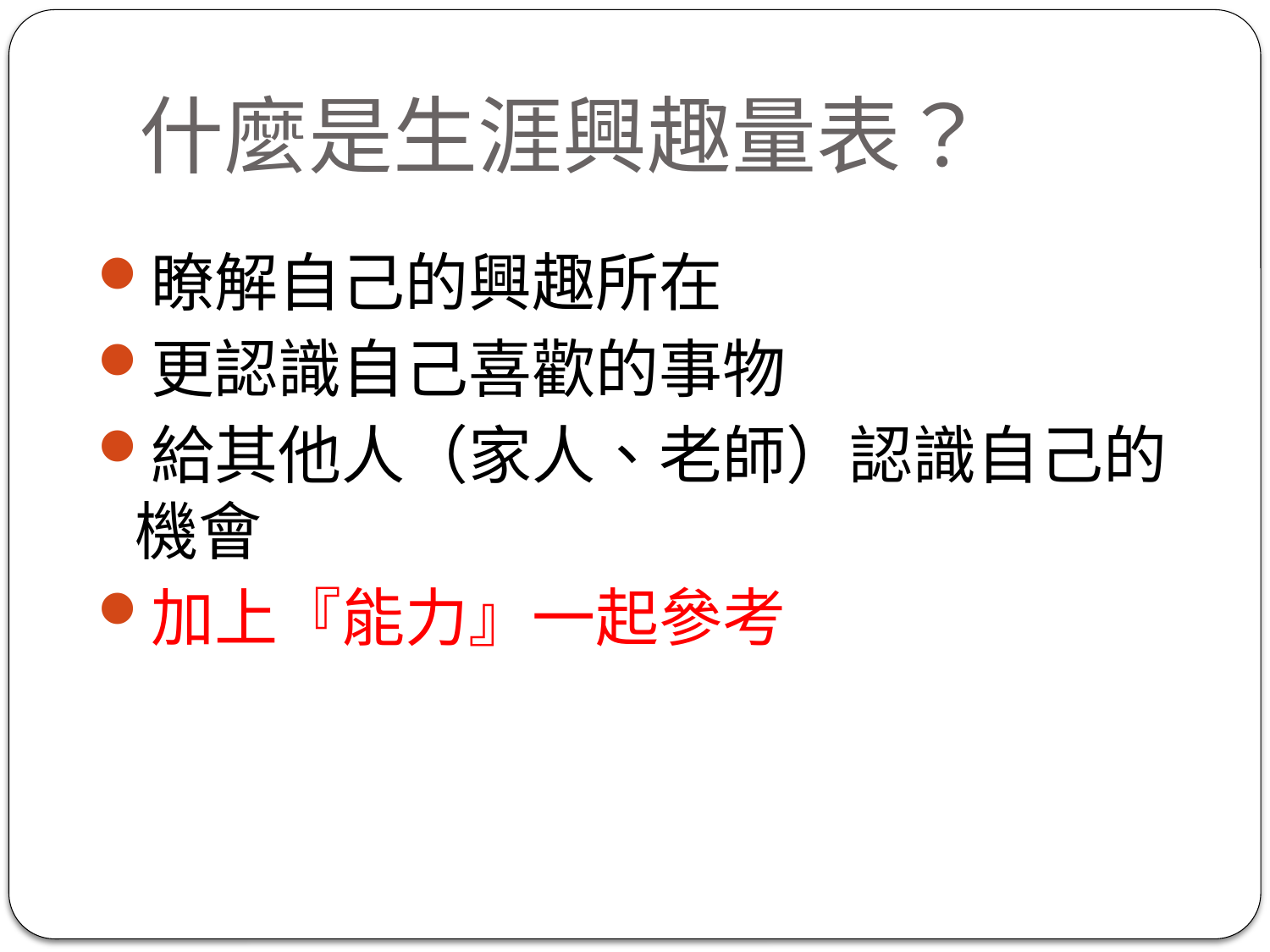

# 什麼是生涯興趣量表？
瞭解自己的興趣所在
更認識自己喜歡的事物
給其他人（家人、老師）認識自己的機會
加上『能力』一起參考